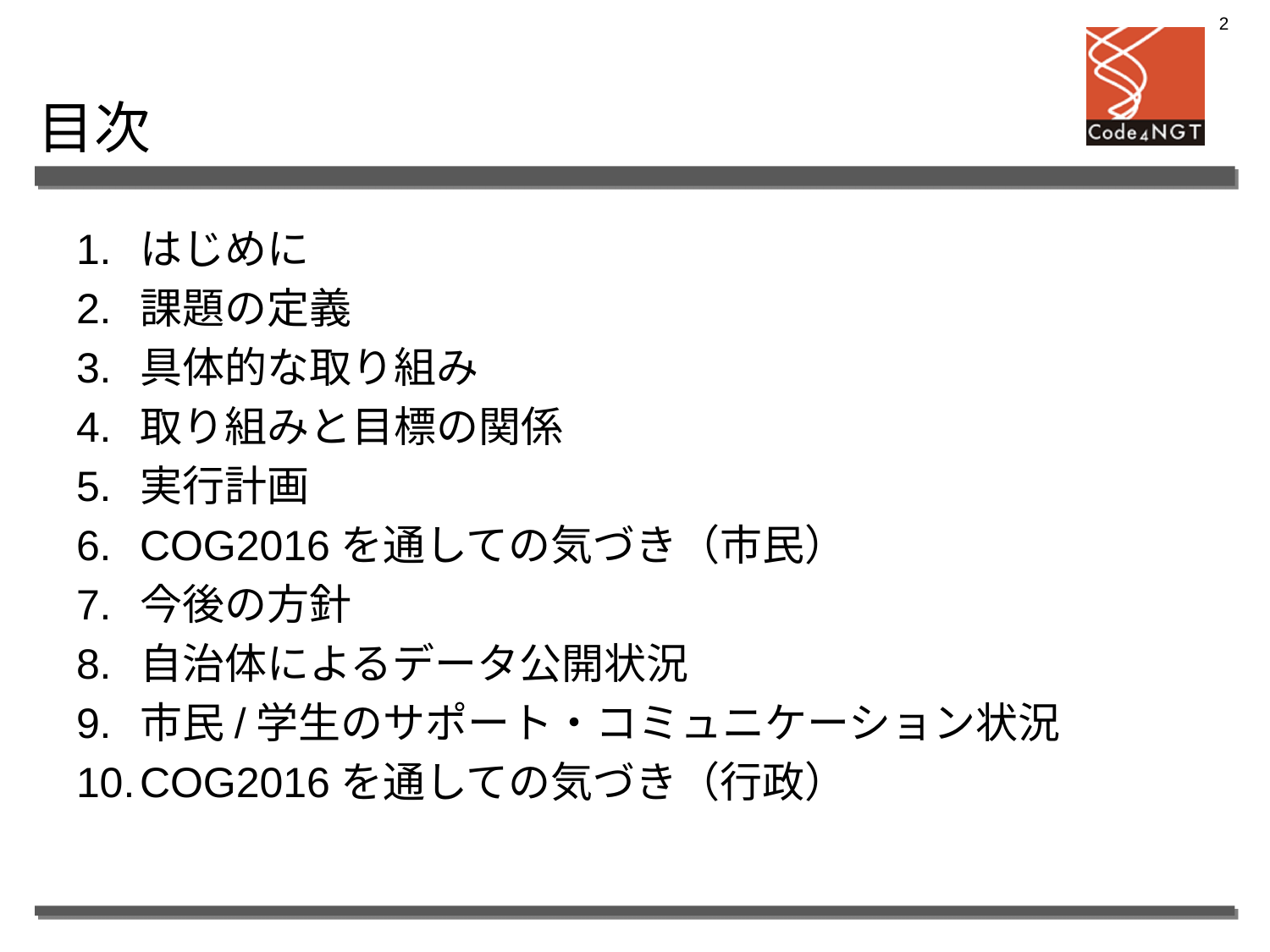

2
目次
はじめに
課題の定義
具体的な取り組み
取り組みと目標の関係
実行計画
COG2016を通しての気づき（市民）
今後の方針
自治体によるデータ公開状況
市民/学生のサポート・コミュニケーション状況
COG2016を通しての気づき（行政）